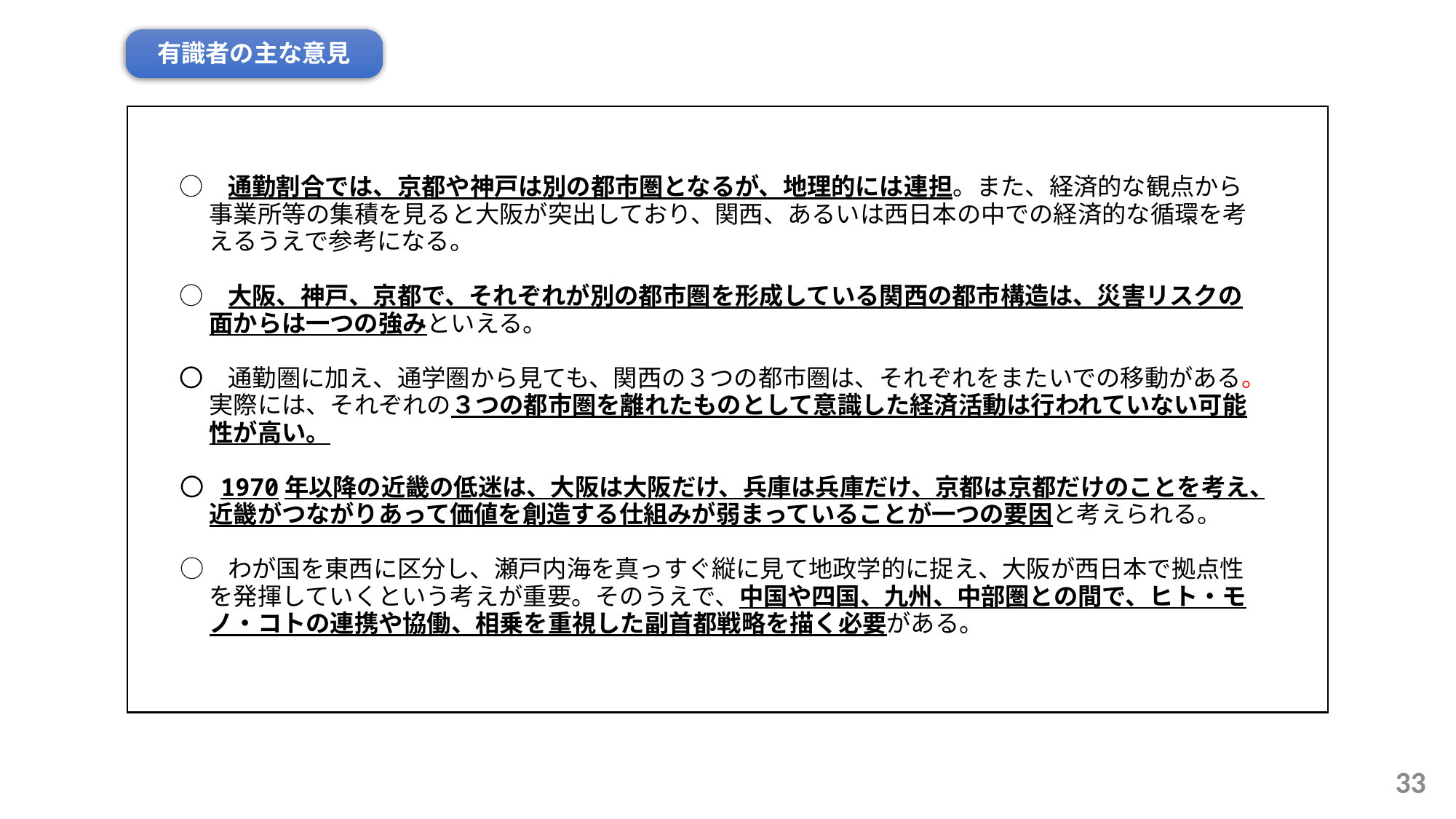

有識者の主な意見

　○　通勤割合では、京都や神戸は別の都市圏となるが、地理的には連担。また、経済的な観点から事業所等の集積を見ると大阪が突出しており、関西、あるいは西日本の中での経済的な循環を考えるうえで参考になる。
　○　大阪、神戸、京都で、それぞれが別の都市圏を形成している関西の都市構造は、災害リスクの面からは一つの強みといえる。
　〇　通勤圏に加え、通学圏から見ても、関西の３つの都市圏は、それぞれをまたいでの移動がある。実際には、それぞれの３つの都市圏を離れたものとして意識した経済活動は行われていない可能性が高い。
　〇  1970年以降の近畿の低迷は、大阪は大阪だけ、兵庫は兵庫だけ、京都は京都だけのことを考え、近畿がつながりあって価値を創造する仕組みが弱まっていることが一つの要因と考えられる。
　○　わが国を東西に区分し、瀬戸内海を真っすぐ縦に見て地政学的に捉え、大阪が西日本で拠点性を発揮していくという考えが重要。そのうえで、中国や四国、九州、中部圏との間で、ヒト・モノ・コトの連携や協働、相乗を重視した副首都戦略を描く必要がある。
33